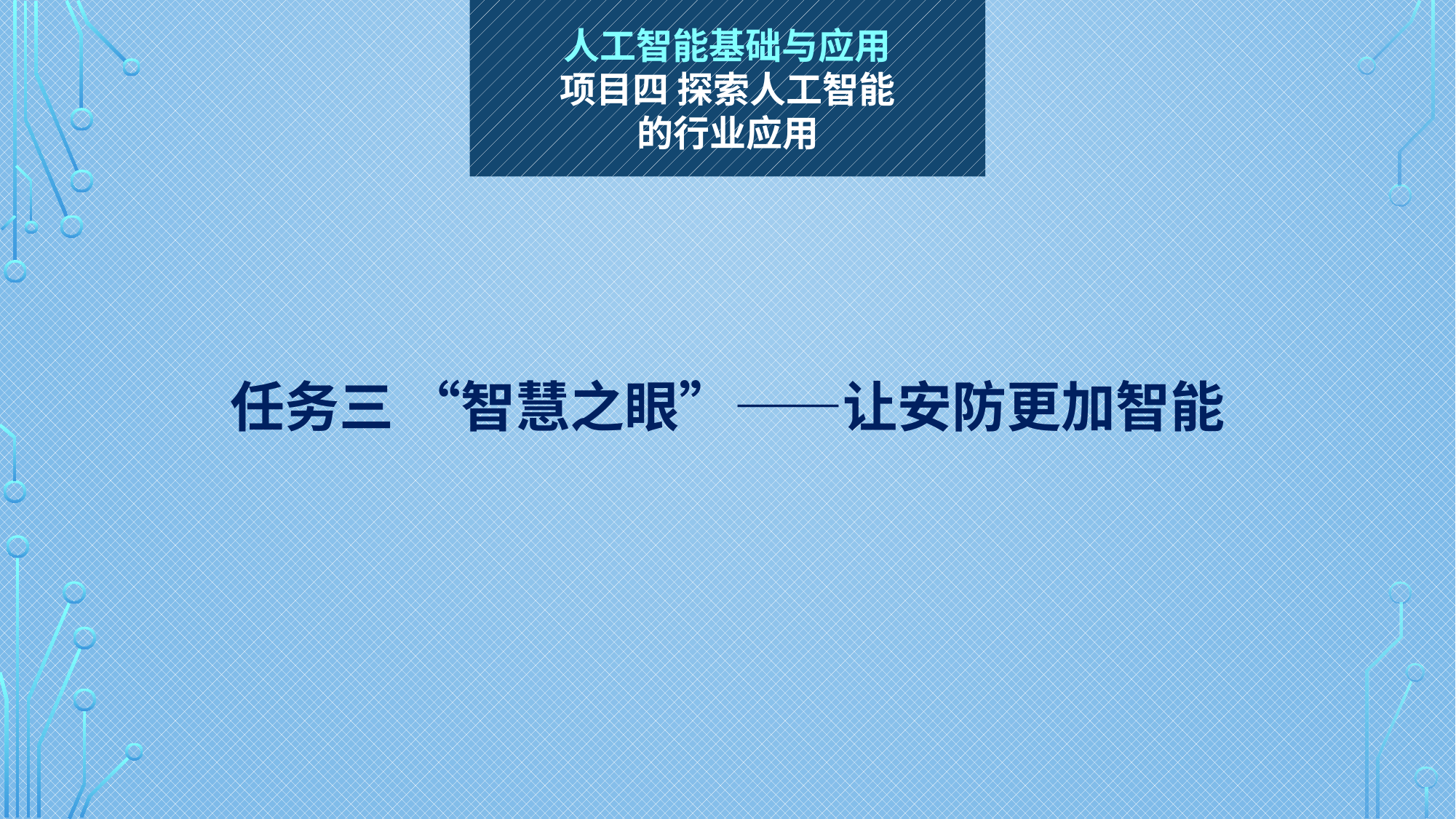

人工智能基础与应用
项目四 探索人工智能
的行业应用
# 任务三 “智慧之眼”——让安防更加智能